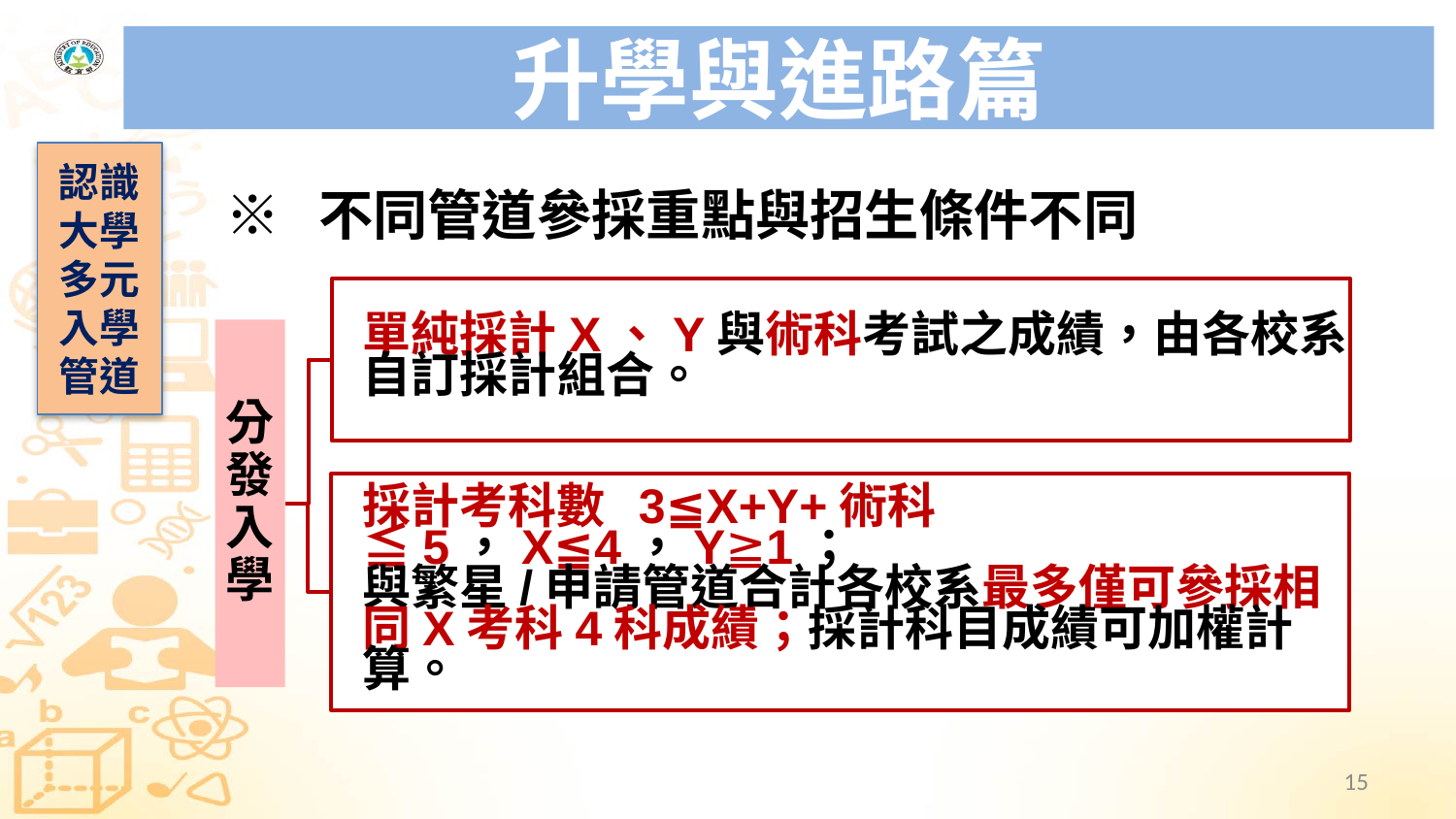

# 升學與進路篇
認識大學多元入學管道
※  不同管道參採重點與招生條件不同

分發入學
單純採計X、Y與術科考試之成績，由各校系 自訂採計組合。
採計考科數  3≦X+Y+術科≦5，X≦4，Y≧1；
與繁星/申請管道合計各校系最多僅可參採相同X考科4科成績；採計科目成績可加權計算。
15